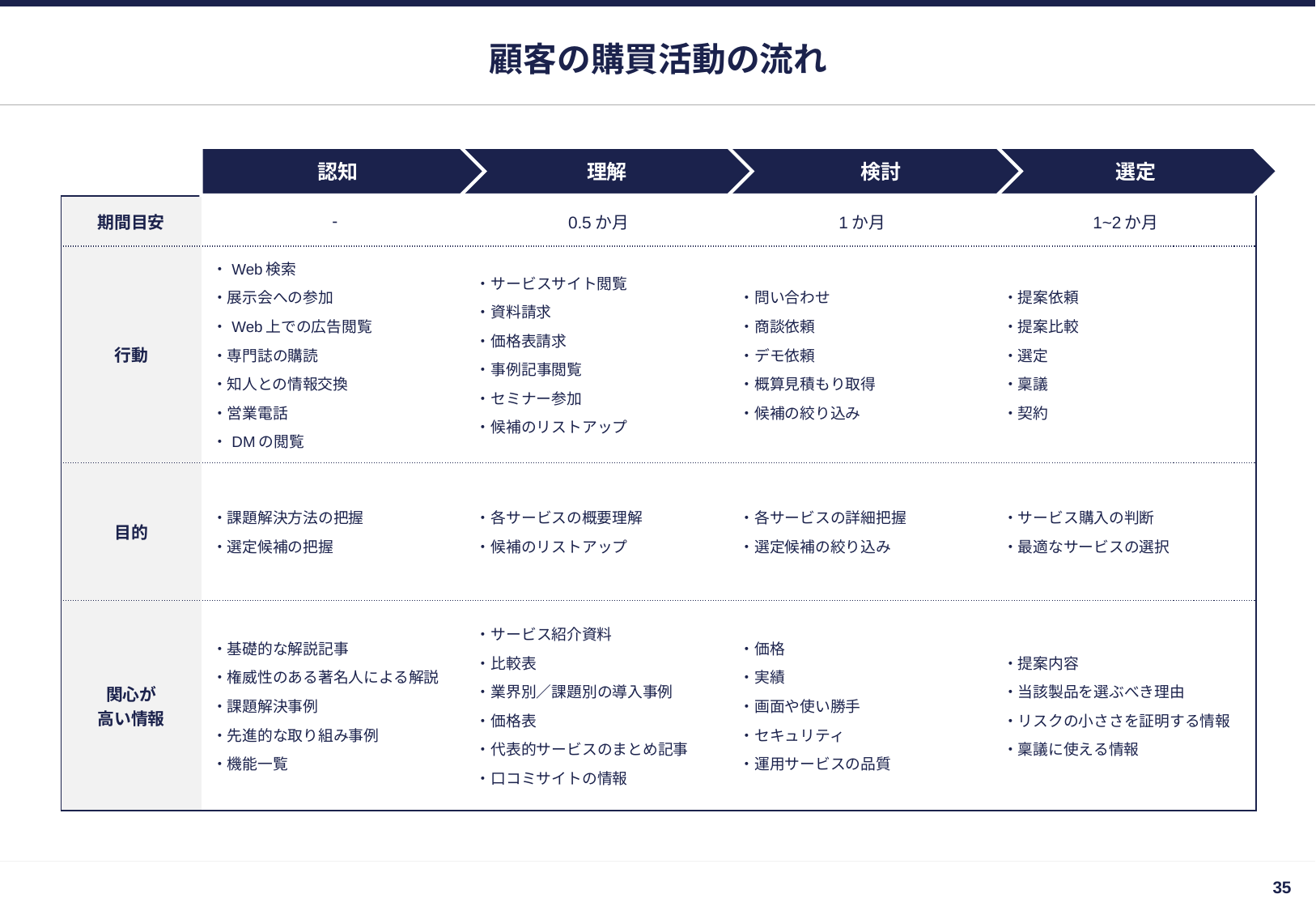

# 顧客の購買活動の流れ

認知
理解
検討
選定
| 期間目安 | - | 0.5か月 | 1か月 | 1~2か月 |
| --- | --- | --- | --- | --- |
| 行動 | ・Web検索 ・展示会への参加 ・Web上での広告閲覧 ・専門誌の購読 ・知人との情報交換 ・営業電話 ・DMの閲覧 | ・サービスサイト閲覧 ・資料請求 ・価格表請求 ・事例記事閲覧 ・セミナー参加 ・候補のリストアップ | ・問い合わせ ・商談依頼 ・デモ依頼 ・概算見積もり取得 ・候補の絞り込み | ・提案依頼 ・提案比較 ・選定 ・稟議 ・契約 |
| 目的 | ・課題解決方法の把握 ・選定候補の把握 | ・各サービスの概要理解 ・候補のリストアップ | ・各サービスの詳細把握 ・選定候補の絞り込み | ・サービス購入の判断 ・最適なサービスの選択 |
| 関心が 高い情報 | ・基礎的な解説記事 ・権威性のある著名人による解説 ・課題解決事例 ・先進的な取り組み事例 ・機能一覧 | ・サービス紹介資料 ・比較表 ・業界別／課題別の導入事例 ・価格表 ・代表的サービスのまとめ記事 ・口コミサイトの情報 | ・価格 ・実績 ・画面や使い勝手 ・セキュリティ ・運用サービスの品質 | ・提案内容 ・当該製品を選ぶべき理由 ・リスクの小ささを証明する情報 ・稟議に使える情報 |
35